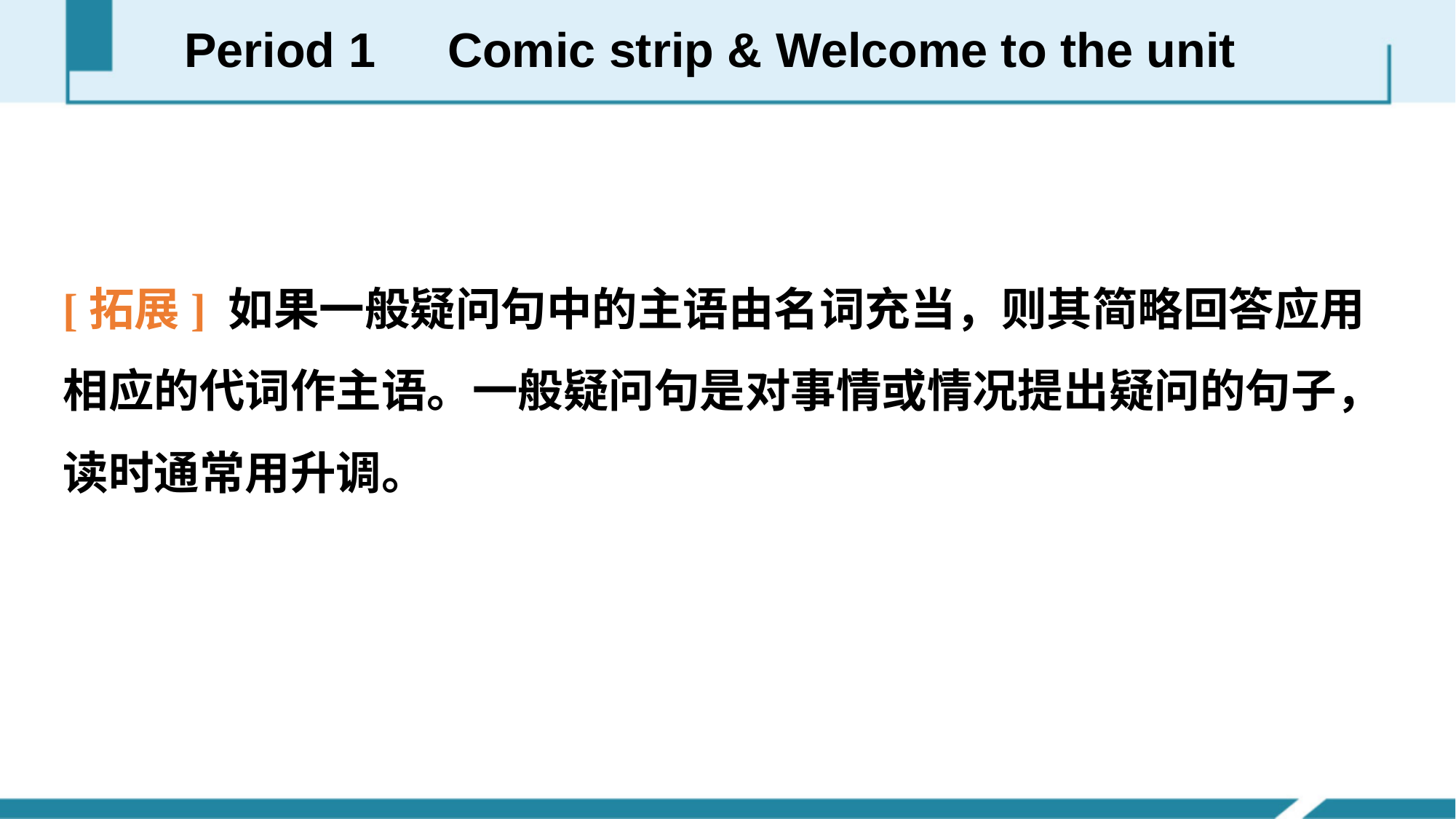

Period 1　Comic strip & Welcome to the unit
[拓展] 如果一般疑问句中的主语由名词充当，则其简略回答应用相应的代词作主语。一般疑问句是对事情或情况提出疑问的句子，读时通常用升调。